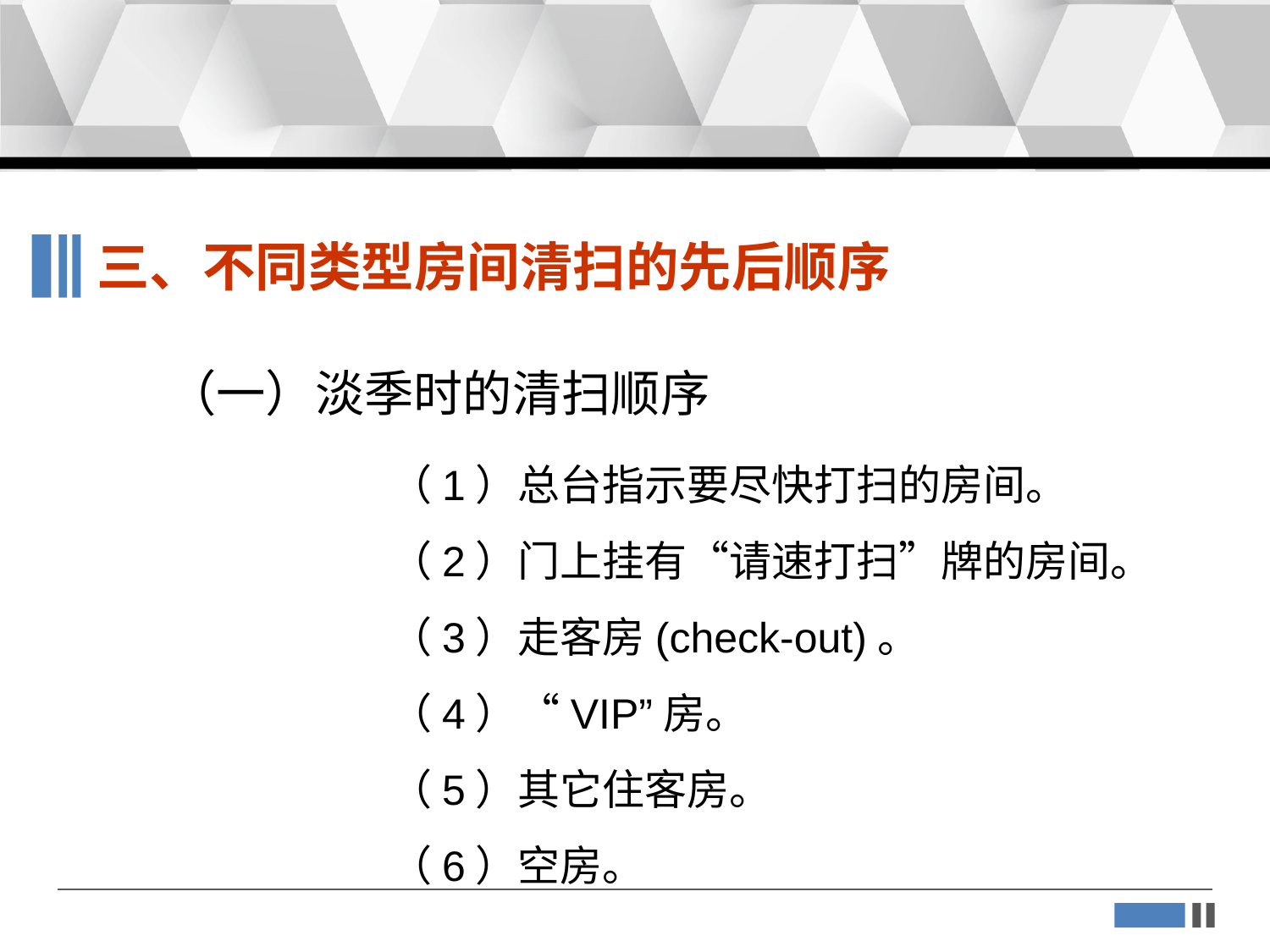

三、不同类型房间清扫的先后顺序

（一）淡季时的清扫顺序
	（1）总台指示要尽快打扫的房间。
	（2）门上挂有“请速打扫”牌的房间。
	（3）走客房(check-out)。
	（4）“VIP”房。
	（5）其它住客房。
	（6）空房。